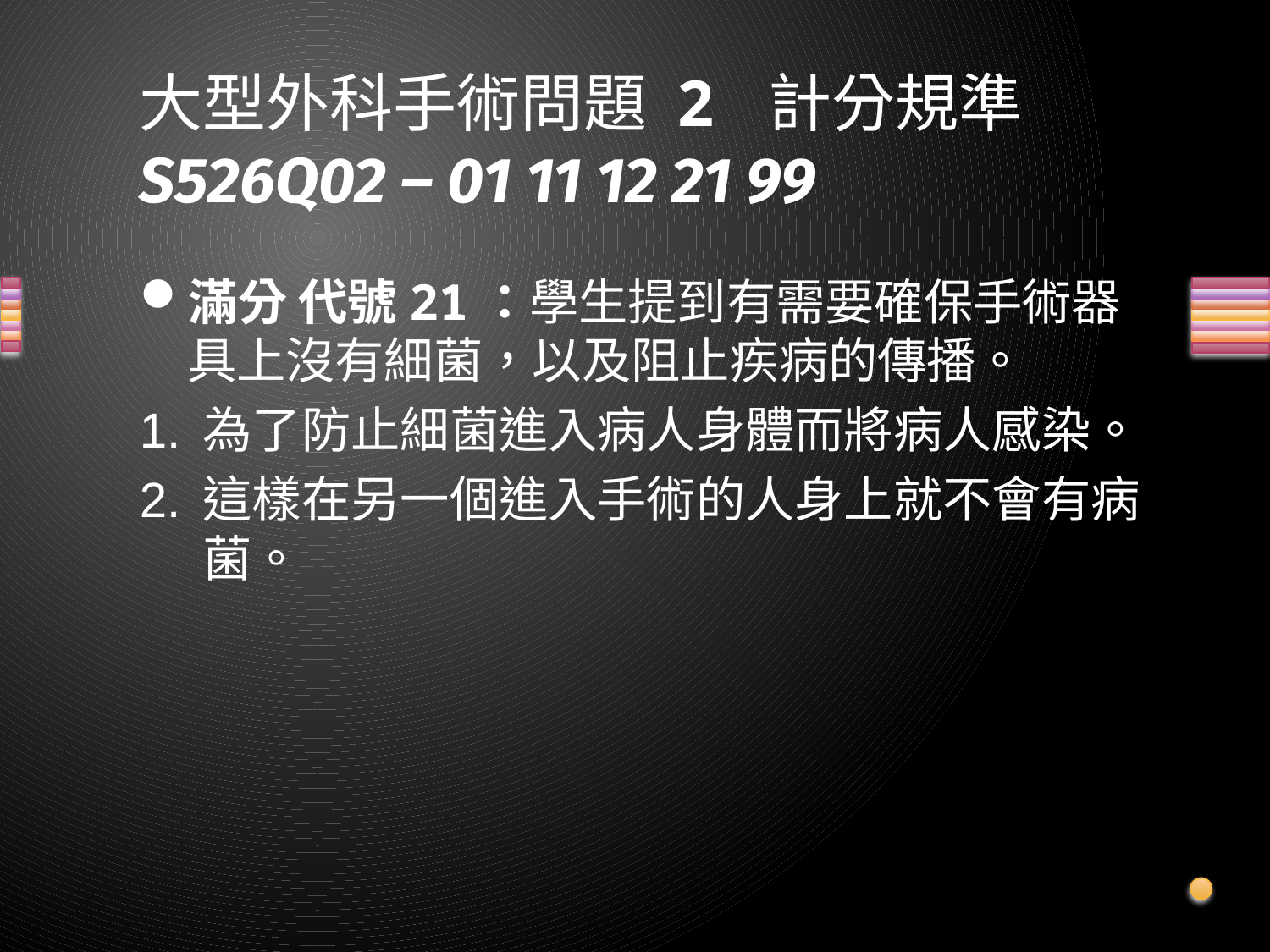

# 大型外科手術問題 2 計分規準 S526Q02 – 01 11 12 21 99
滿分 代號21：學生提到有需要確保手術器具上沒有細菌，以及阻止疾病的傳播。
為了防止細菌進入病人身體而將病人感染。
這樣在另一個進入手術的人身上就不會有病菌。